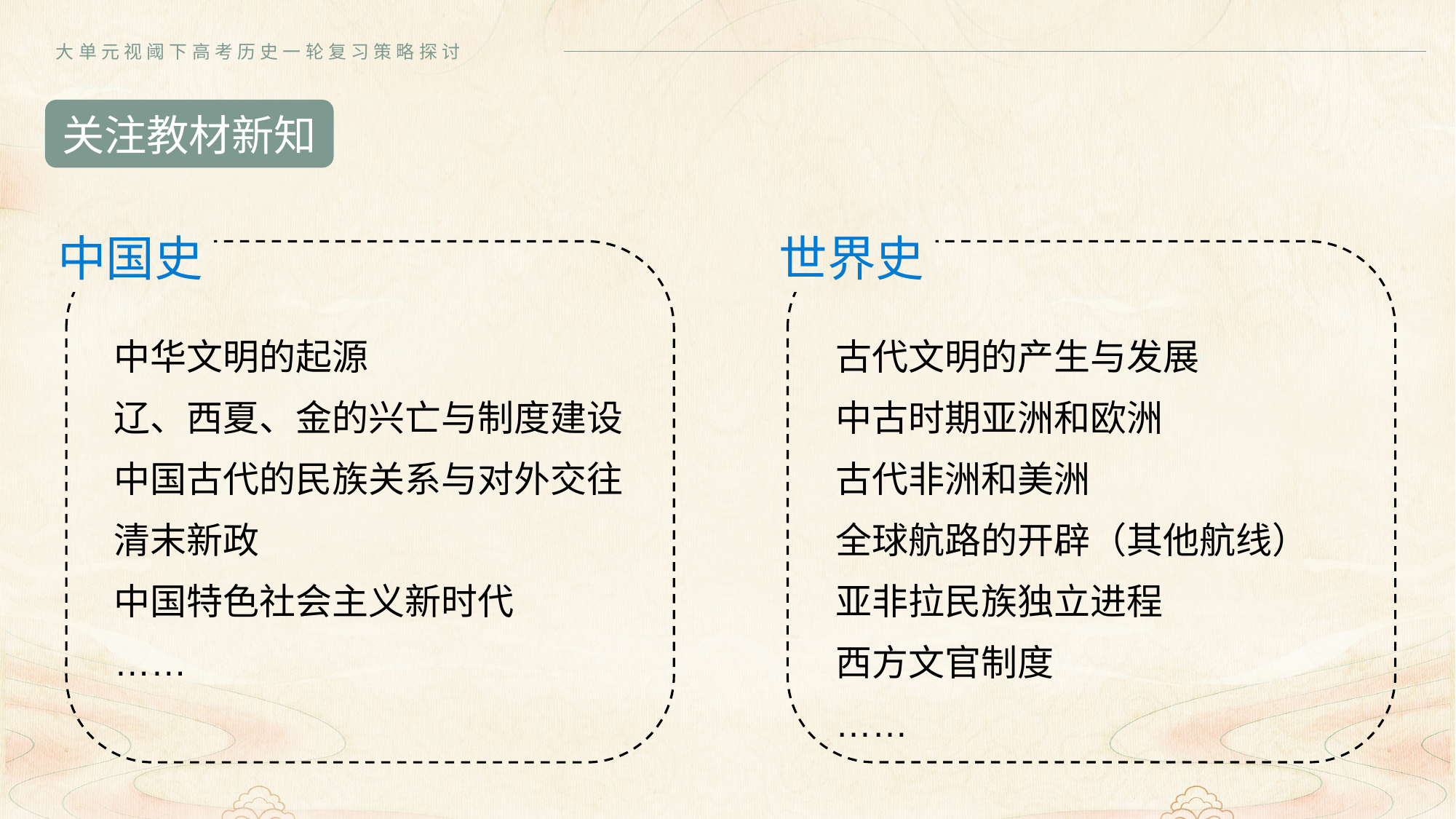

大单元视阈下高考历史一轮复习策略探讨
关注教材新知
世界史
中国史

古代文明的产生与发展
中古时期亚洲和欧洲
古代非洲和美洲
全球航路的开辟（其他航线）
亚非拉民族独立进程
西方文官制度
……
中华文明的起源
辽、西夏、金的兴亡与制度建设
中国古代的民族关系与对外交往
清末新政
中国特色社会主义新时代
……